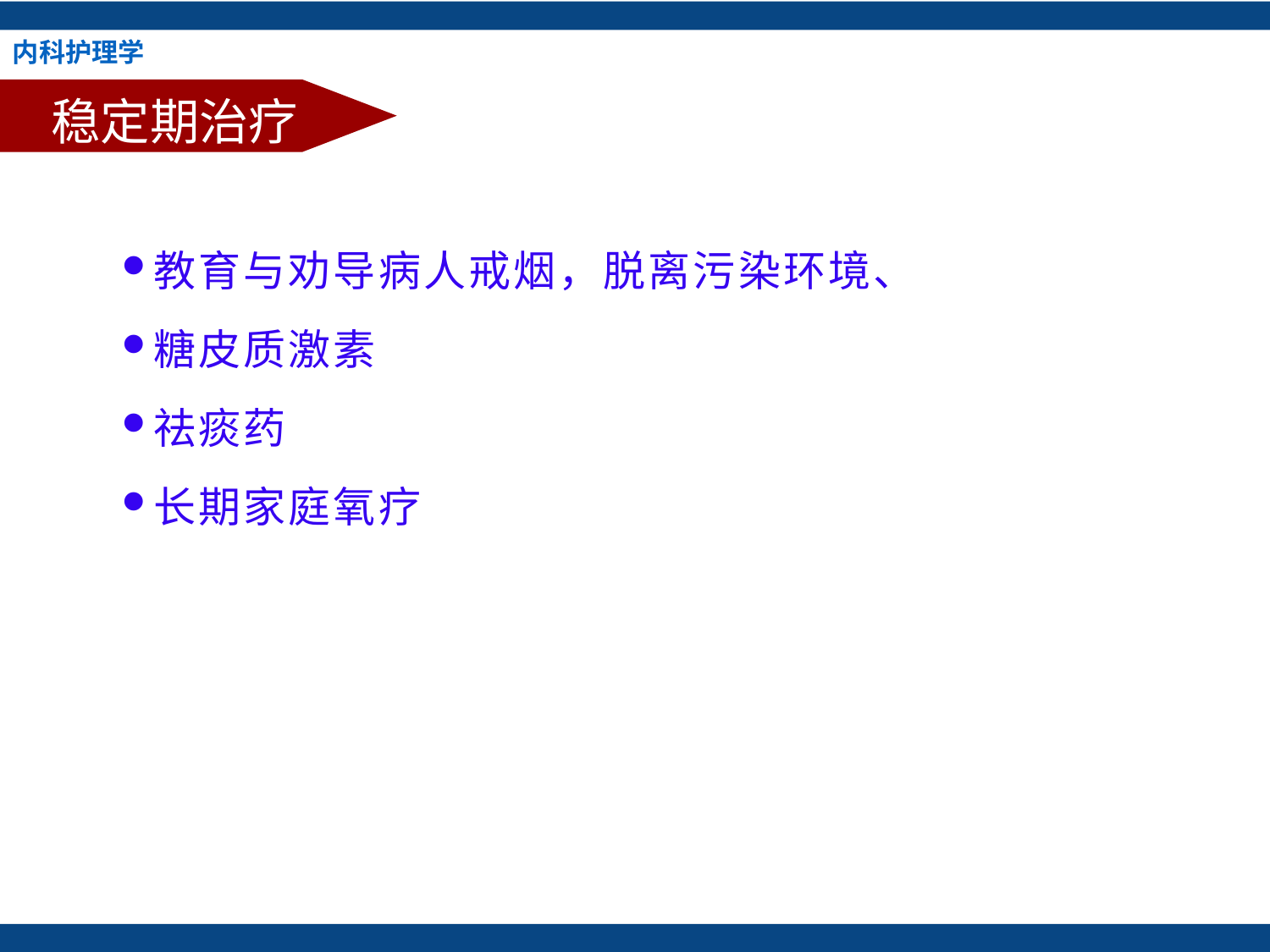

稳定期治疗

教育与劝导病人戒烟，脱离污染环境、
糖皮质激素
祛痰药
长期家庭氧疗